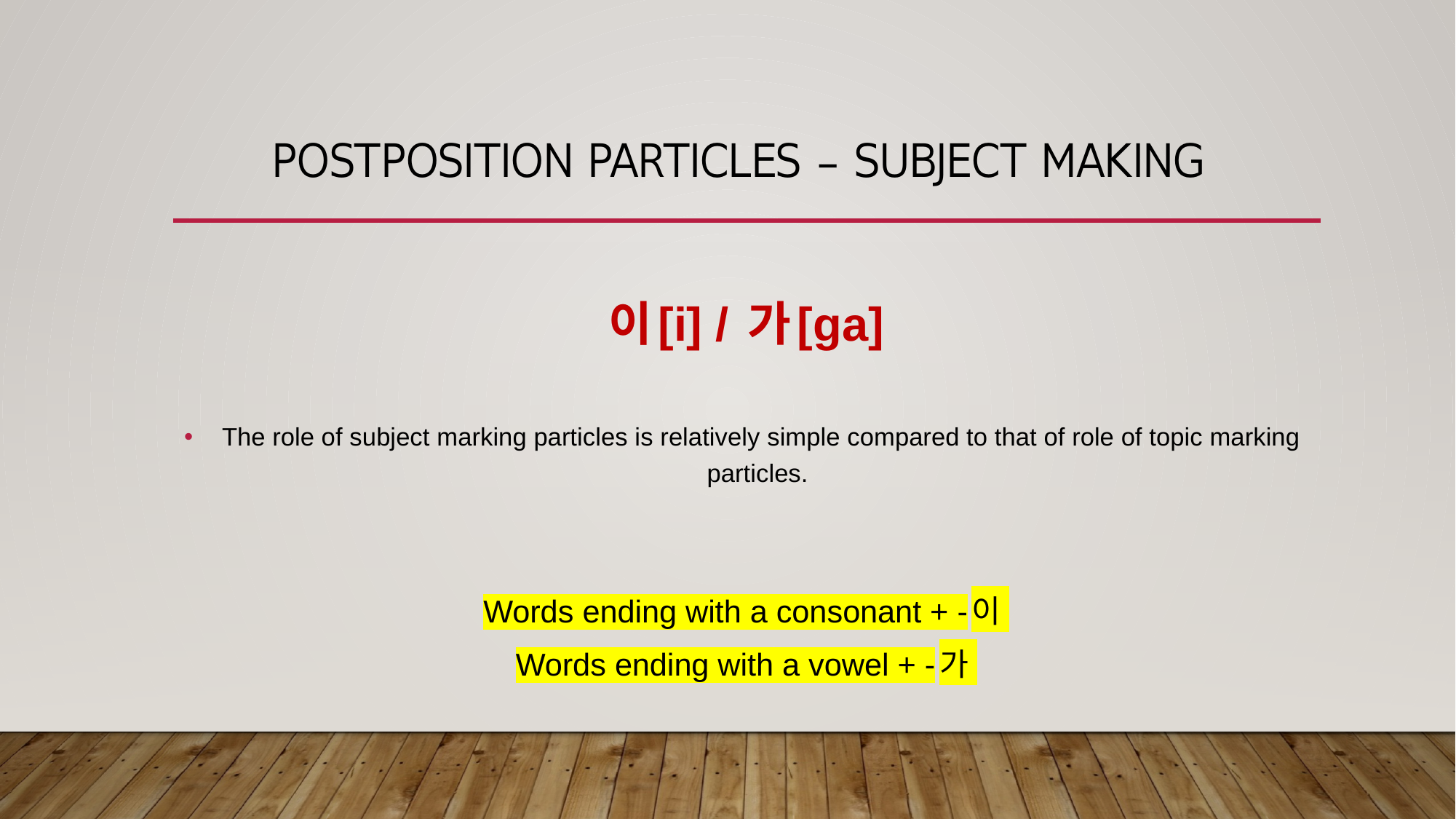

# Postposition Particles – subject making
이[i] / 가[ga]
The role of subject marking particles is relatively simple compared to that of role of topic marking particles.

Words ending with a consonant + -이
Words ending with a vowel + -가